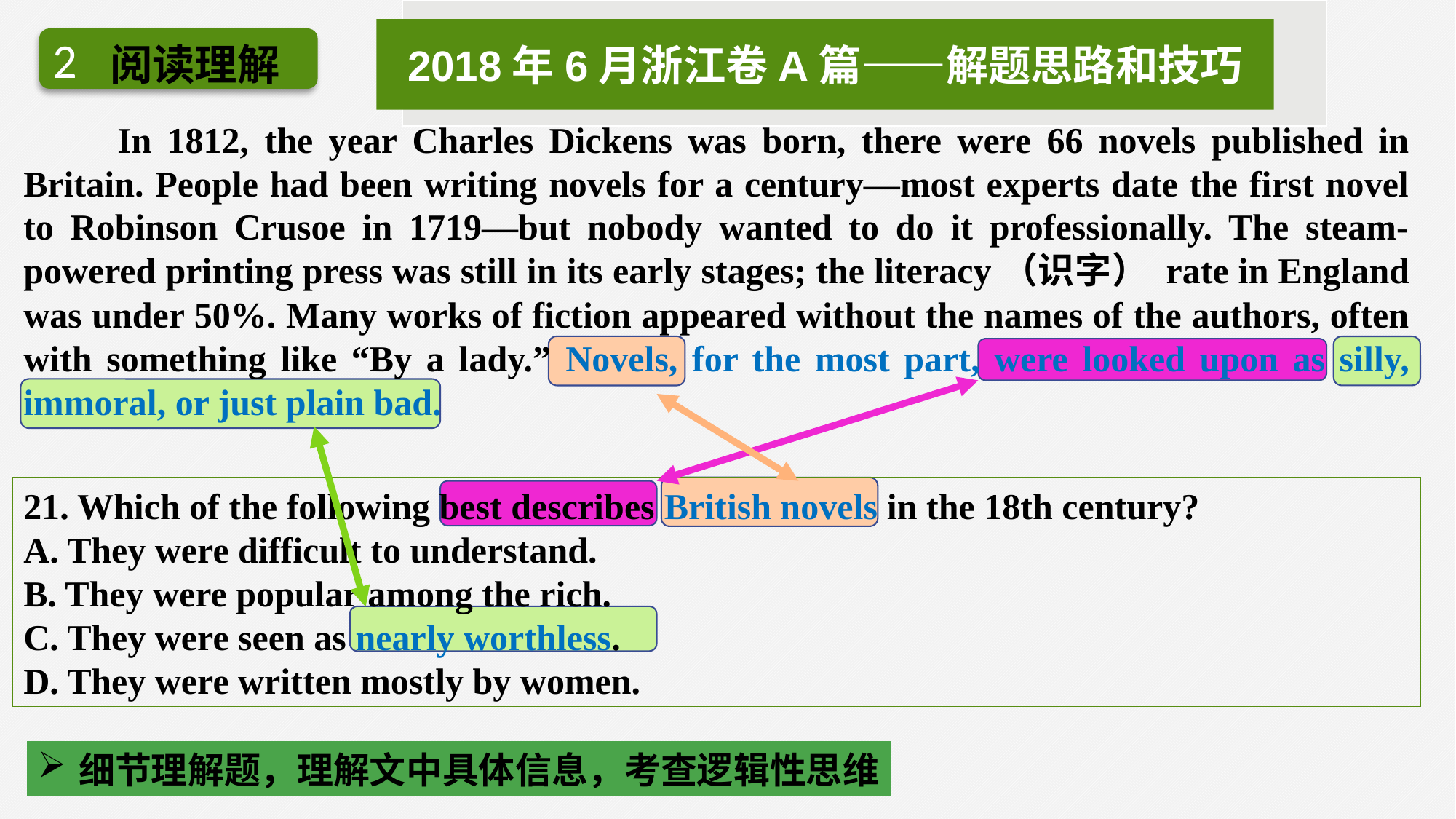

2018年6月浙江卷A篇——解题思路和技巧
2
阅读理解
      In 1812, the year Charles Dickens was born, there were 66 novels published in Britain. People had been writing novels for a century—most experts date the first novel to Robinson Crusoe in 1719—but nobody wanted to do it professionally. The steam-powered printing press was still in its early stages; the literacy（识字） rate in England was under 50%. Many works of fiction appeared without the names of the authors, often with something like “By a lady.” Novels, for the most part, were looked upon as silly, immoral, or just plain bad.

21. Which of the following best describes British novels in the 18th century?
A. They were difficult to understand.
B. They were popular among the rich.
C. They were seen as nearly worthless.
D. They were written mostly by women.

细节理解题，理解文中具体信息，考查逻辑性思维